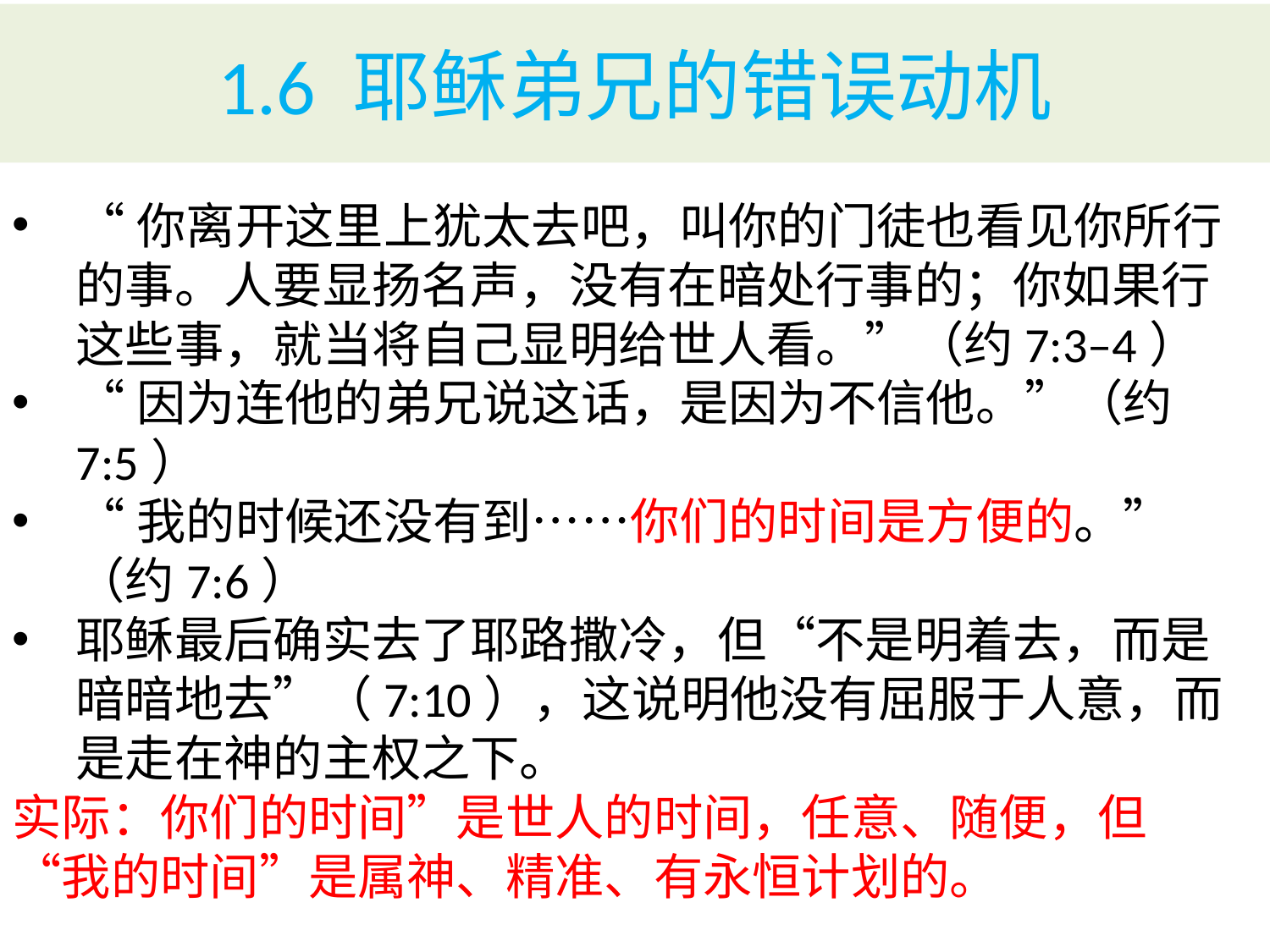

# 1.6 耶稣弟兄的错误动机
“你离开这里上犹太去吧，叫你的门徒也看见你所行的事。人要显扬名声，没有在暗处行事的；你如果行这些事，就当将自己显明给世人看。”（约7:3–4）
“因为连他的弟兄说这话，是因为不信他。”（约7:5）
“我的时候还没有到……你们的时间是方便的。”（约7:6）
耶稣最后确实去了耶路撒冷，但“不是明着去，而是暗暗地去”（7:10），这说明他没有屈服于人意，而是走在神的主权之下。
实际：你们的时间”是世人的时间，任意、随便，但“我的时间”是属神、精准、有永恒计划的。